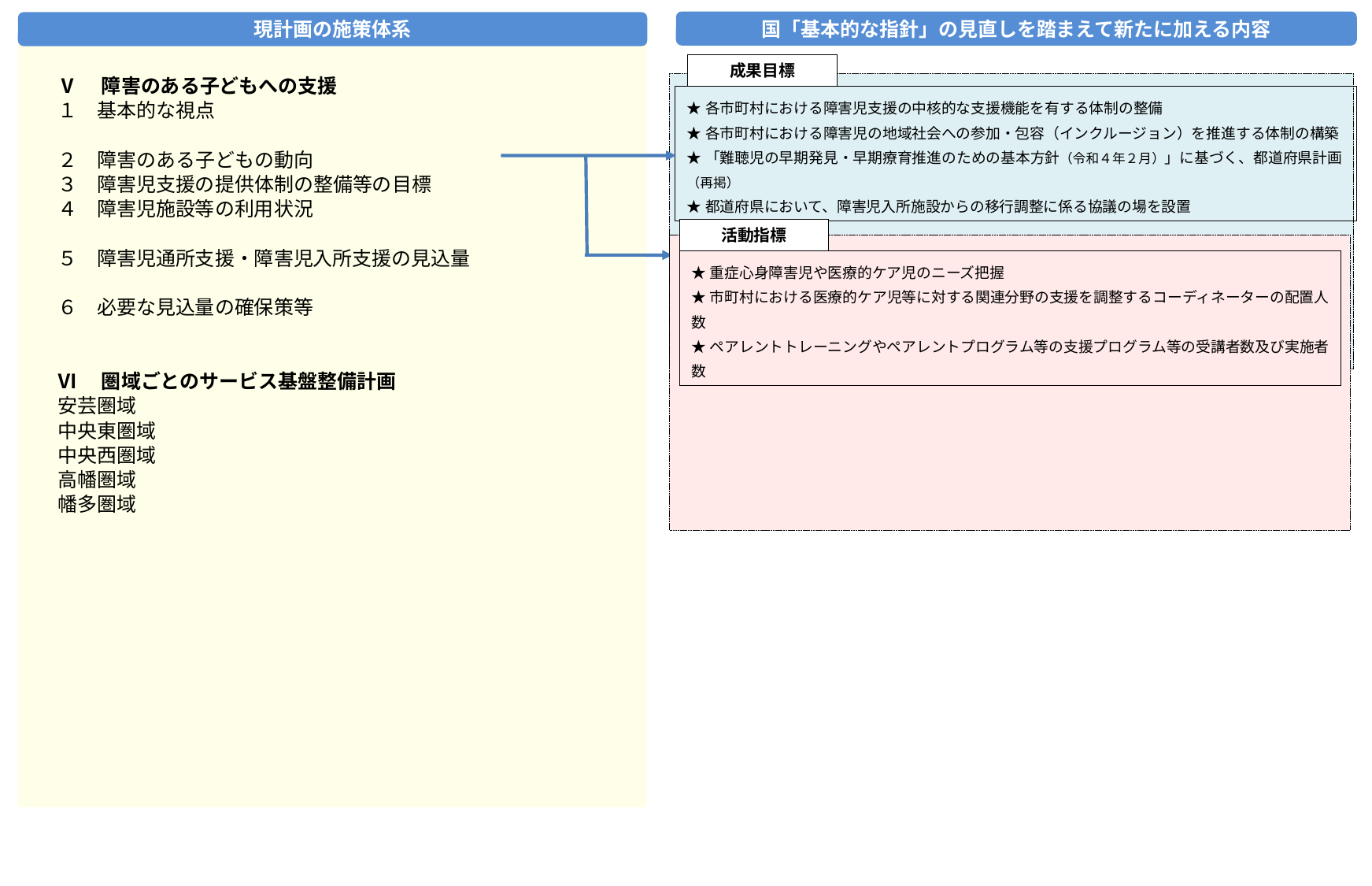

国「基本的な指針」の見直しを踏まえて新たに加える内容
現計画の施策体系

Ⅴ　障害のある子どもへの支援
１　基本的な視点
２　障害のある子どもの動向
３　障害児支援の提供体制の整備等の目標
４　障害児施設等の利用状況
５　障害児通所支援・障害児入所支援の見込量
６　必要な見込量の確保策等

Ⅵ　圏域ごとのサービス基盤整備計画
安芸圏域
中央東圏域
中央西圏域
高幡圏域
幡多圏域

成果目標

★各市町村における障害児支援の中核的な支援機能を有する体制の整備
★各市町村における障害児の地域社会への参加・包容（インクルージョン）を推進する体制の構築
★「難聴児の早期発見・早期療育推進のための基本方針（令和４年２月）」に基づく、都道府県計画（再掲）
★都道府県において、障害児入所施設からの移行調整に係る協議の場を設置

活動指標

★重症心身障害児や医療的ケア児のニーズ把握
★市町村における医療的ケア児等に対する関連分野の支援を調整するコーディネーターの配置人数
★ペアレントトレーニングやペアレントプログラム等の支援プログラム等の受講者数及び実施者数

①入所等から地域生活への以降、地域生活の継続の支援
②精神障害にも対応した地域包括ケアシステムの構築
③福祉施設から一般就労への移行等
④障害児のサービス提供体制の計画的な構築
⑤発達障害者等支援の一層の充実
⑥地域における相談支援体制の充実強化
⑦障害者等に対する虐待の防止
⑧「地域共生社会」の実現に向けた取組
⑨障害福祉サービスの室の確保
⑩障害福祉人材の確保・定着
⑪よりきめ細かい地域ニーズを踏まえた障害（児）福祉計画
⑫障害者による情報の取得利用・意思疎通支援の推進
⑬障害者総合支援法に基づく難病患者への支援の明確化
⑭その他：地方分権提案に対する対応